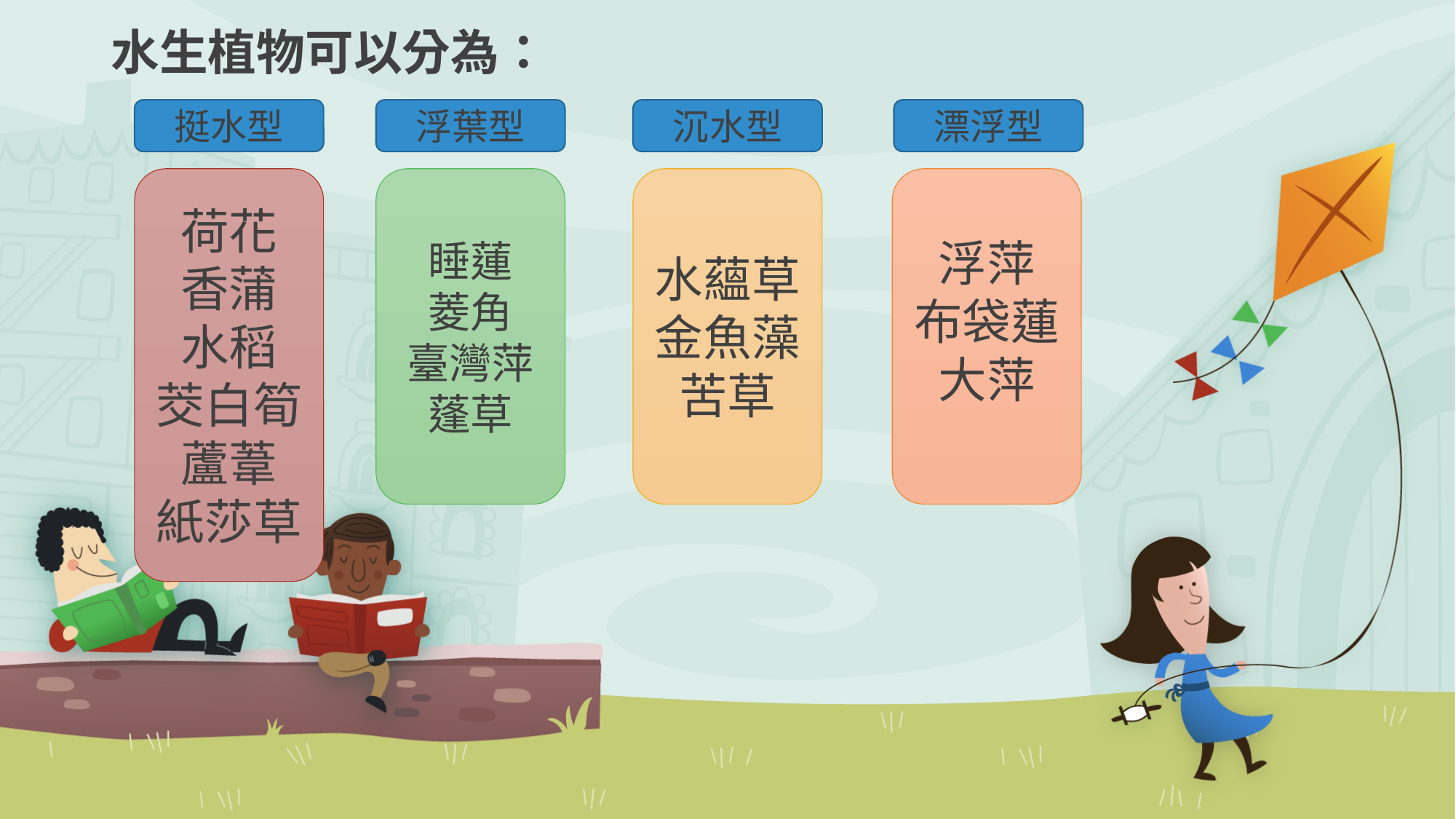

水生植物可以分為：

挺水型
浮葉型
沉水型
漂浮型
荷花
香蒲
水稻
茭白筍蘆葦
紙莎草
睡蓮
菱角
臺灣萍蓬草
水蘊草
金魚藻
苦草
浮萍
布袋蓮
大萍